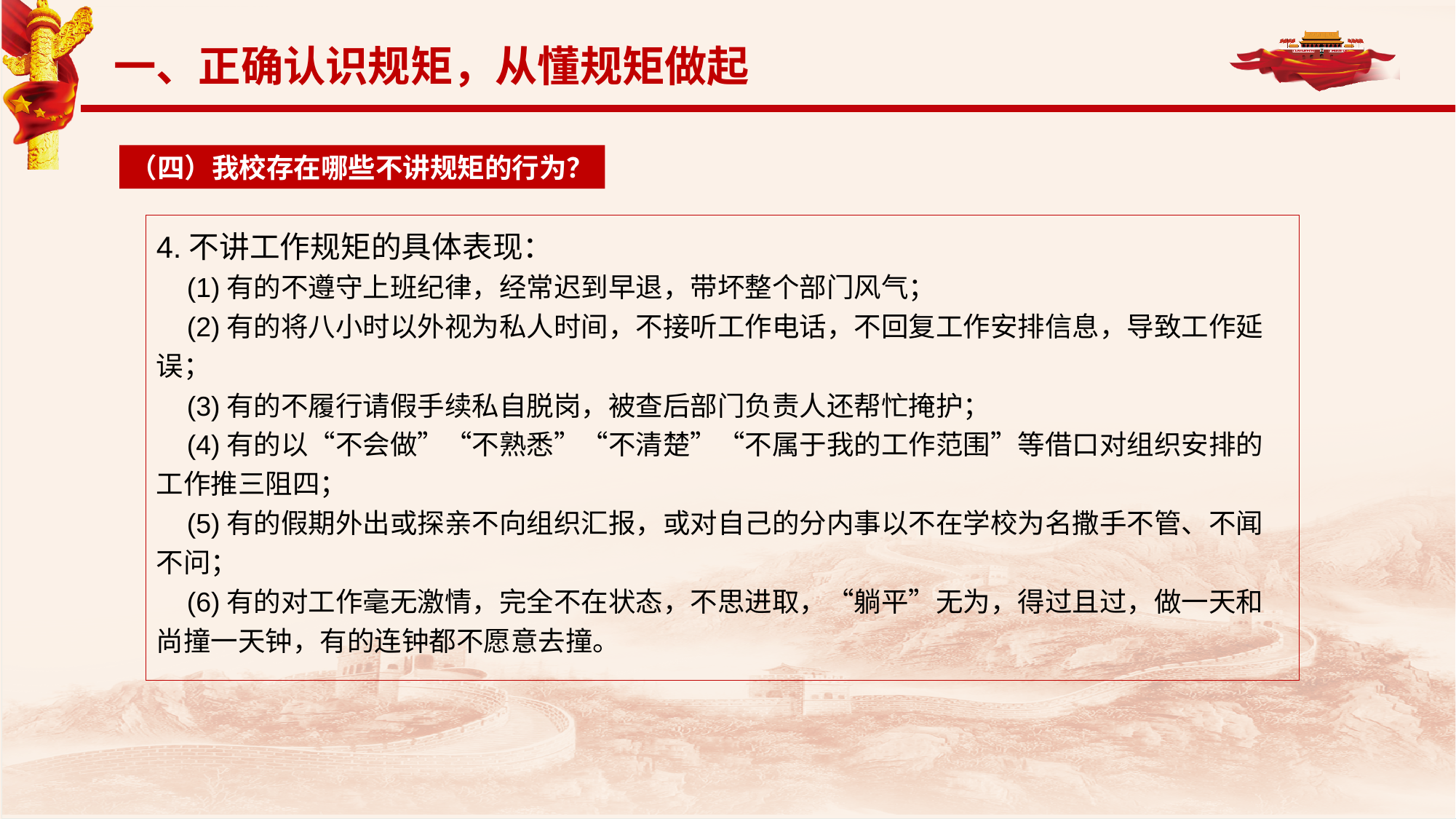

一、正确认识规矩，从懂规矩做起
（四）我校存在哪些不讲规矩的行为？
4.不讲工作规矩的具体表现：
    (1)有的不遵守上班纪律，经常迟到早退，带坏整个部门风气；
    (2)有的将八小时以外视为私人时间，不接听工作电话，不回复工作安排信息，导致工作延误；
    (3)有的不履行请假手续私自脱岗，被查后部门负责人还帮忙掩护；
    (4)有的以“不会做”“不熟悉”“不清楚”“不属于我的工作范围”等借口对组织安排的工作推三阻四；
    (5)有的假期外出或探亲不向组织汇报，或对自己的分内事以不在学校为名撒手不管、不闻不问；
    (6)有的对工作毫无激情，完全不在状态，不思进取，“躺平”无为，得过且过，做一天和尚撞一天钟，有的连钟都不愿意去撞。